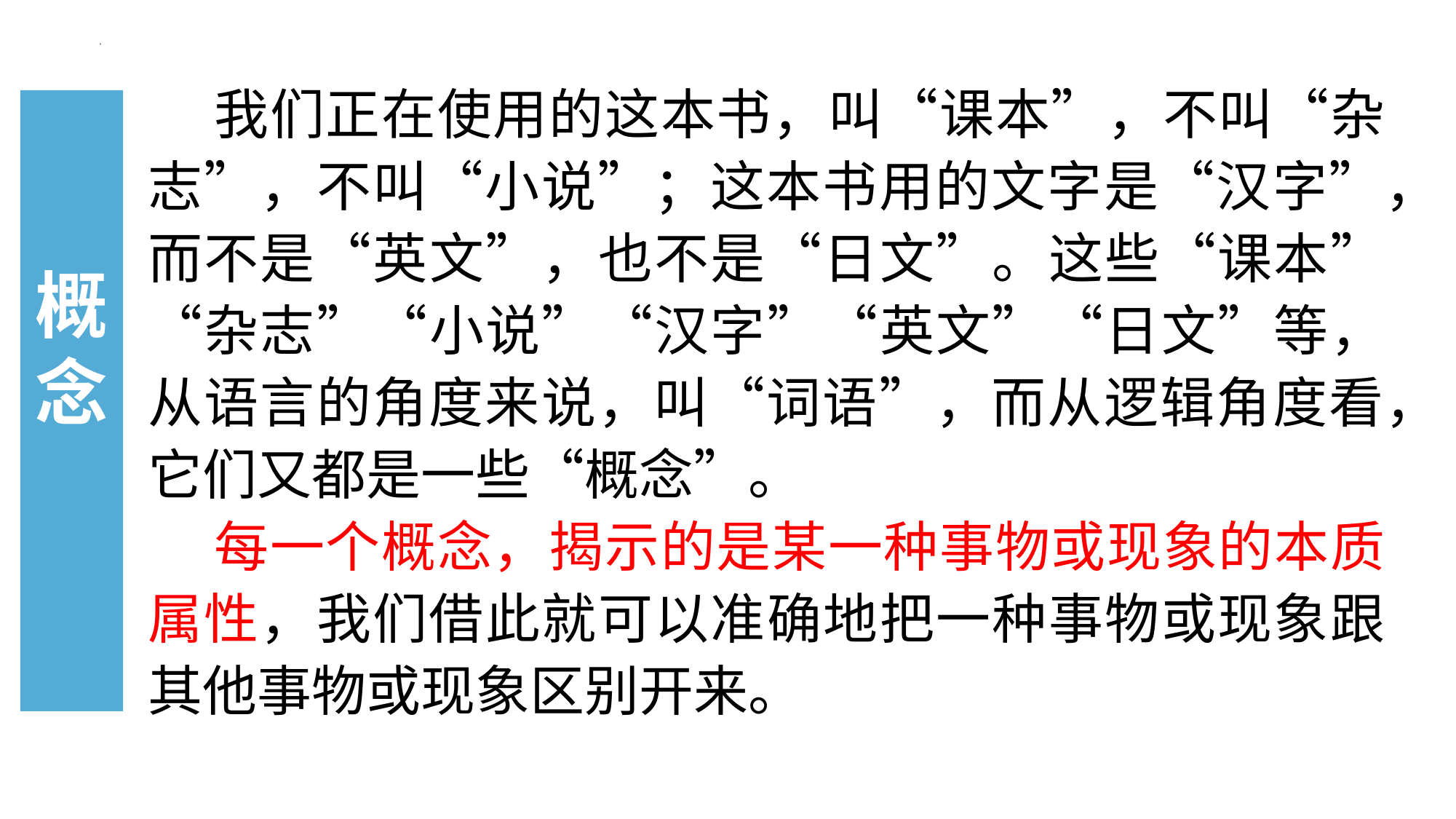

我们正在使用的这本书，叫“课本”，不叫“杂志”，不叫“小说”；这本书用的文字是“汉字”，而不是“英文”，也不是“日文”。这些“课本”“杂志”“小说”“汉字”“英文”“日文”等，从语言的角度来说，叫“词语”，而从逻辑角度看，它们又都是一些“概念”。
每一个概念，揭示的是某一种事物或现象的本质属性，我们借此就可以准确地把一种事物或现象跟其他事物或现象区别开来。

概
念